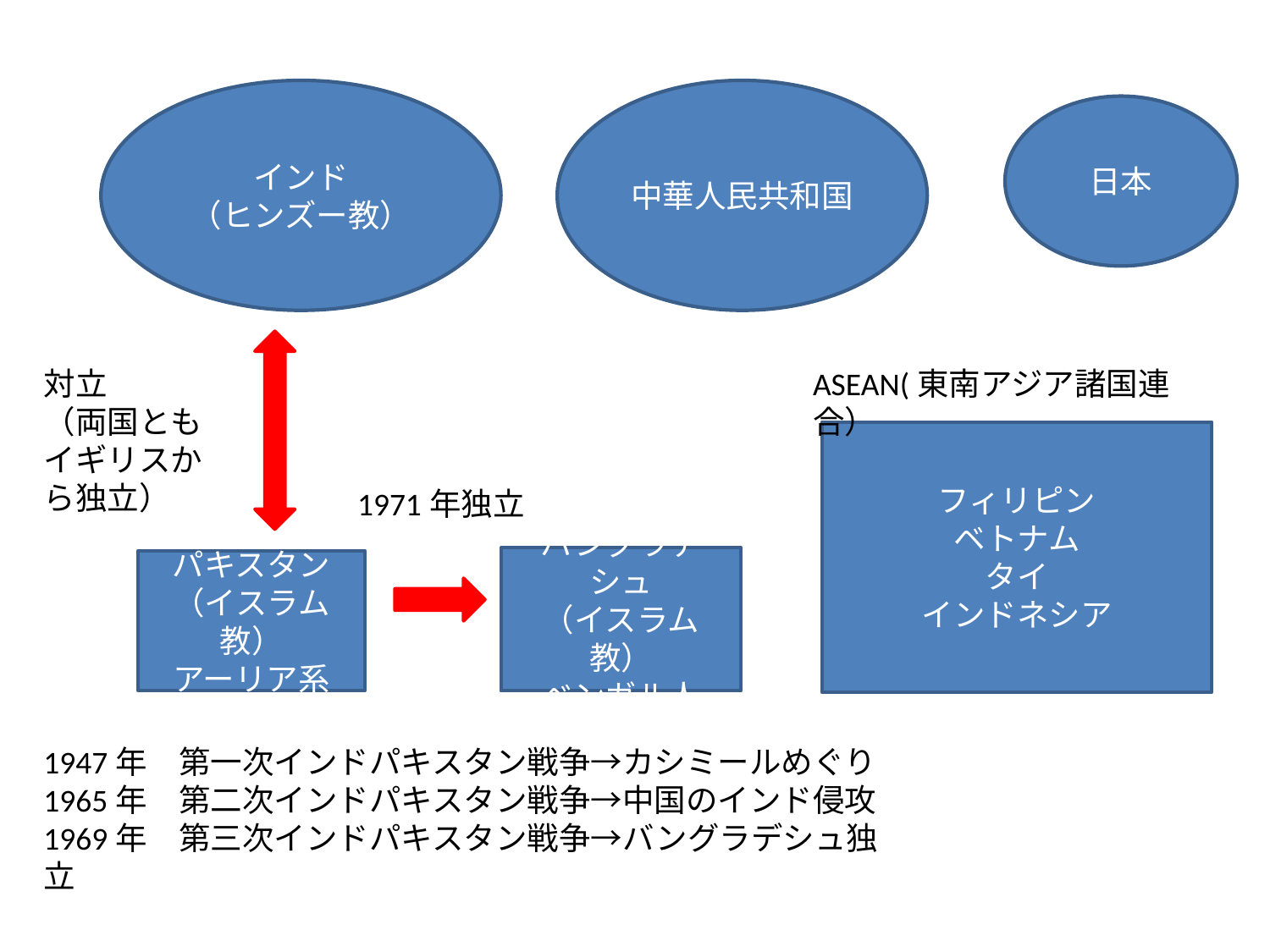

インド
（ヒンズー教）
中華人民共和国
日本
対立
（両国ともイギリスから独立）
ASEAN(東南アジア諸国連合）

フィリピン
ベトナム
タイ
インドネシア
1971年独立
バングラデシュ
（イスラム教）
ベンガル人
パキスタン
（イスラム教）
アーリア系

1947年　第一次インドパキスタン戦争→カシミールめぐり
1965年　第二次インドパキスタン戦争→中国のインド侵攻
1969年　第三次インドパキスタン戦争→バングラデシュ独立